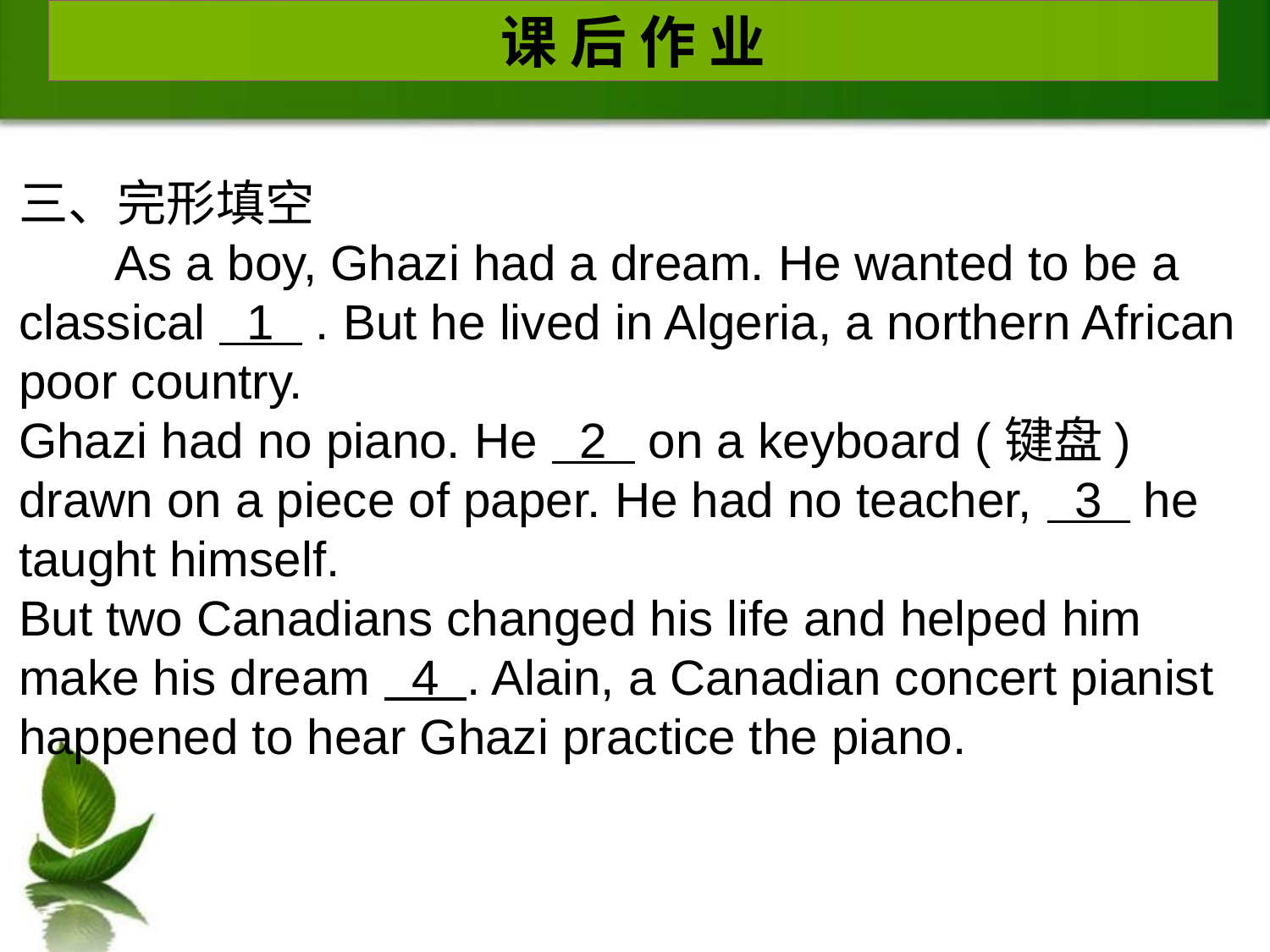

课 后 作 业
三、完形填空
       As a boy, Ghazi had a dream. He wanted to be a classical   1   . But he lived in Algeria, a northern African poor country.
Ghazi had no piano. He   2   on a keyboard (键盘) drawn on a piece of paper. He had no teacher,   3   he taught himself.
But two Canadians changed his life and helped him make his dream   4  . Alain, a Canadian concert pianist happened to hear Ghazi practice the piano.